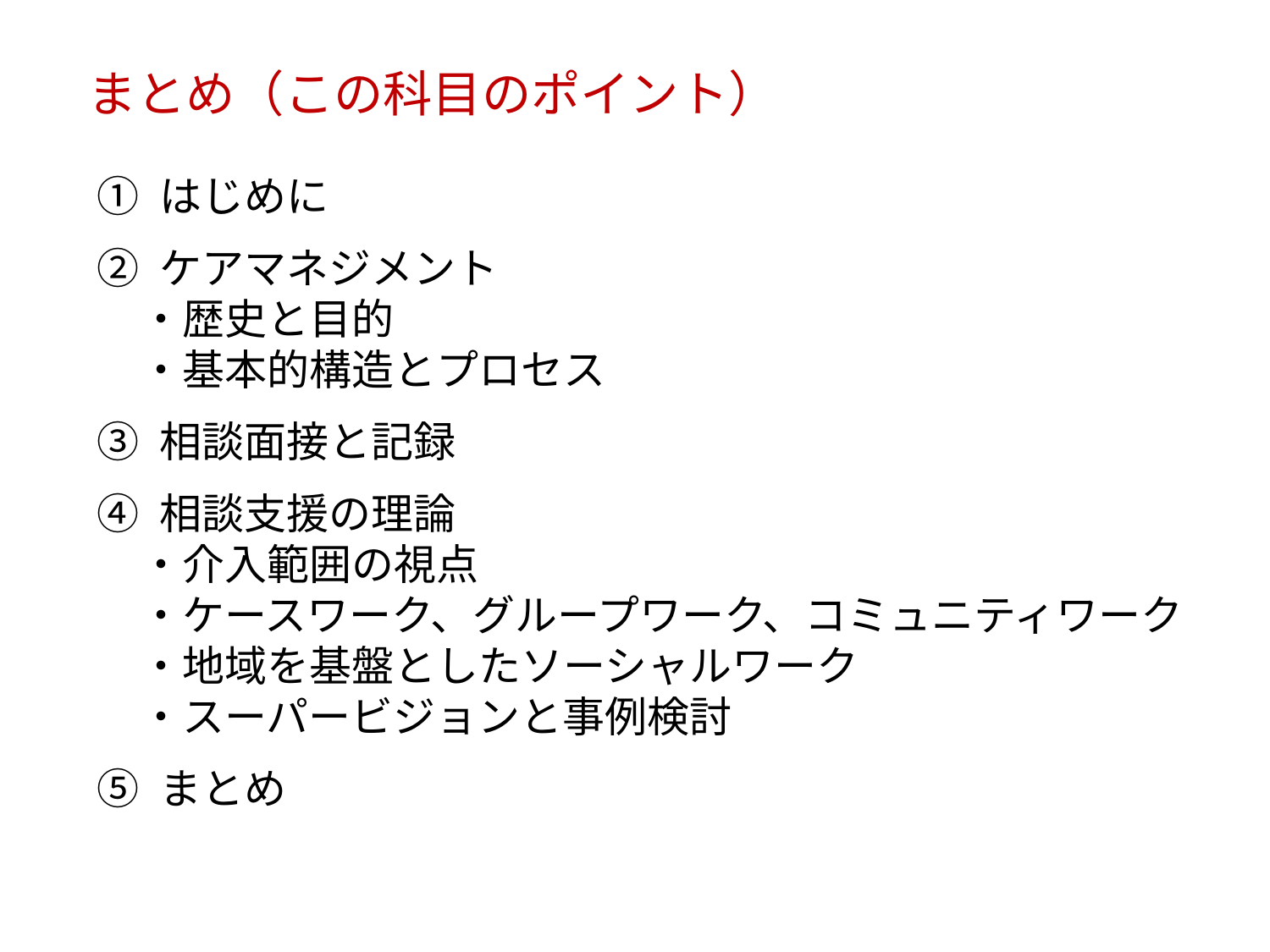

まとめ（この科目のポイント）
① はじめに

② ケアマネジメント
　・歴史と目的
　・基本的構造とプロセス

③ 相談面接と記録

④ 相談支援の理論
　・介入範囲の視点
　・ケースワーク、グループワーク、コミュニティワーク
　・地域を基盤としたソーシャルワーク
　・スーパービジョンと事例検討

⑤ まとめ